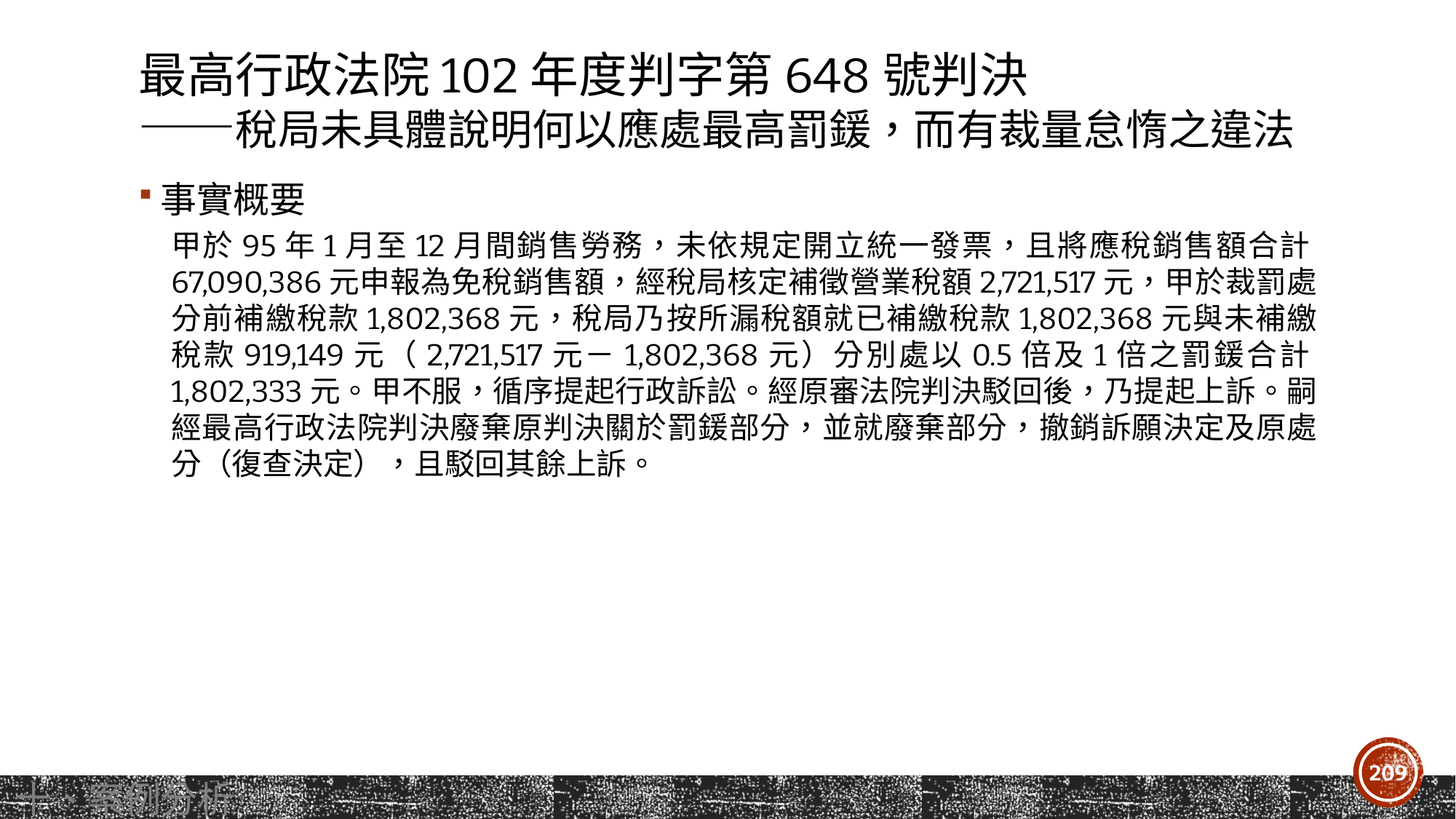

# 最高行政法院102年度判字第648號判決 ——稅局未具體說明何以應處最高罰鍰，而有裁量怠惰之違法
事實概要
甲於95年1月至12月間銷售勞務，未依規定開立統一發票，且將應稅銷售額合計67,090,386元申報為免稅銷售額，經稅局核定補徵營業稅額2,721,517元，甲於裁罰處分前補繳稅款1,802,368元，稅局乃按所漏稅額就已補繳稅款1,802,368元與未補繳稅款919,149元（2,721,517元－1,802,368元）分別處以0.5倍及1倍之罰鍰合計1,802,333元。甲不服，循序提起行政訴訟。經原審法院判決駁回後，乃提起上訴。嗣經最高行政法院判決廢棄原判決關於罰鍰部分，並就廢棄部分，撤銷訴願決定及原處分（復查決定），且駁回其餘上訴。
209